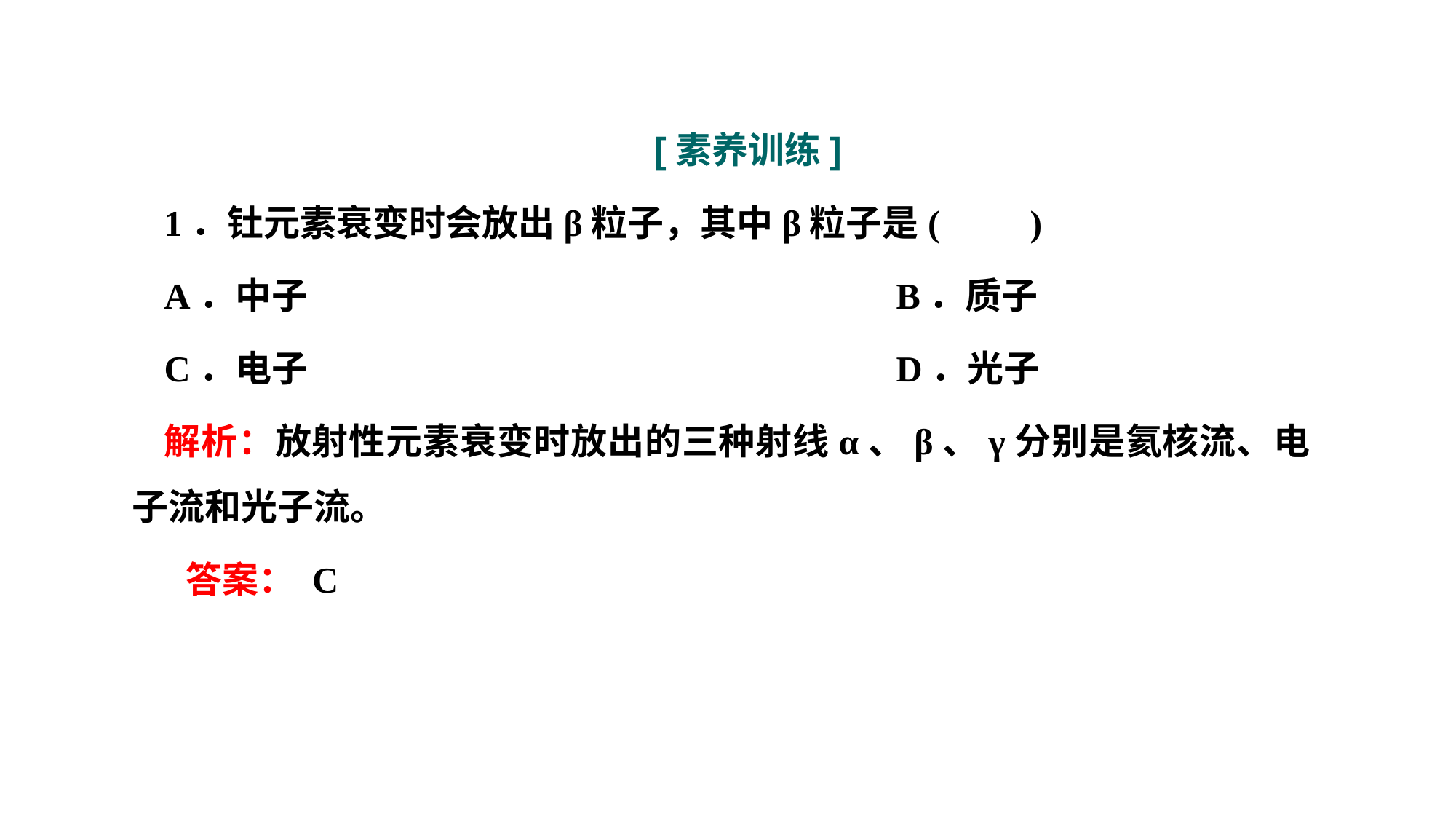

[素养训练]
1．钍元素衰变时会放出β粒子，其中β粒子是(　　)
A．中子　　　　　　　				B．质子
C．电子  						D．光子
解析：放射性元素衰变时放出的三种射线α、β、γ分别是氦核流、电子流和光子流。
答案： C